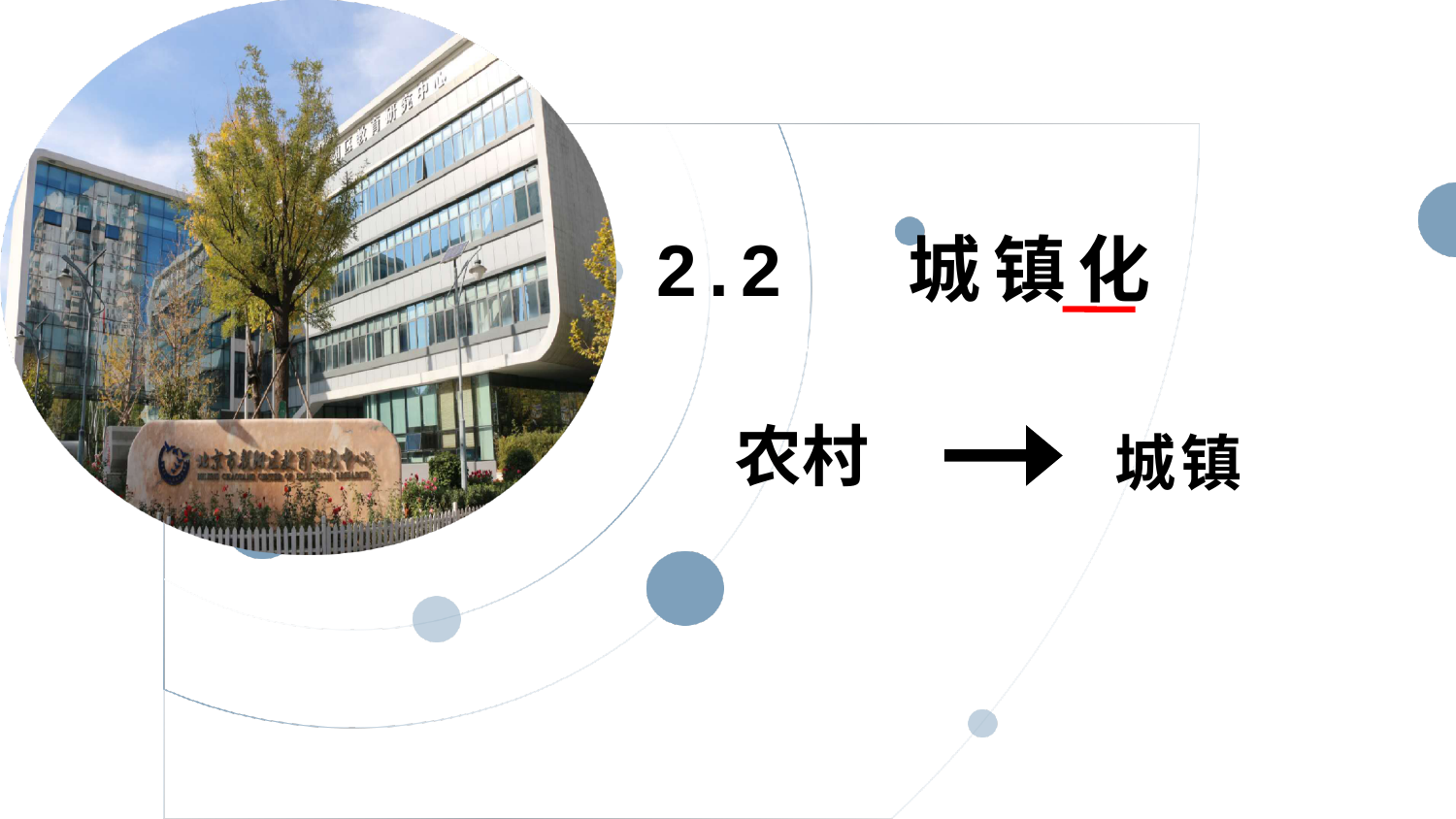

# 2.2   城镇化

——从高碑店看北京城镇化
城镇
农村

4